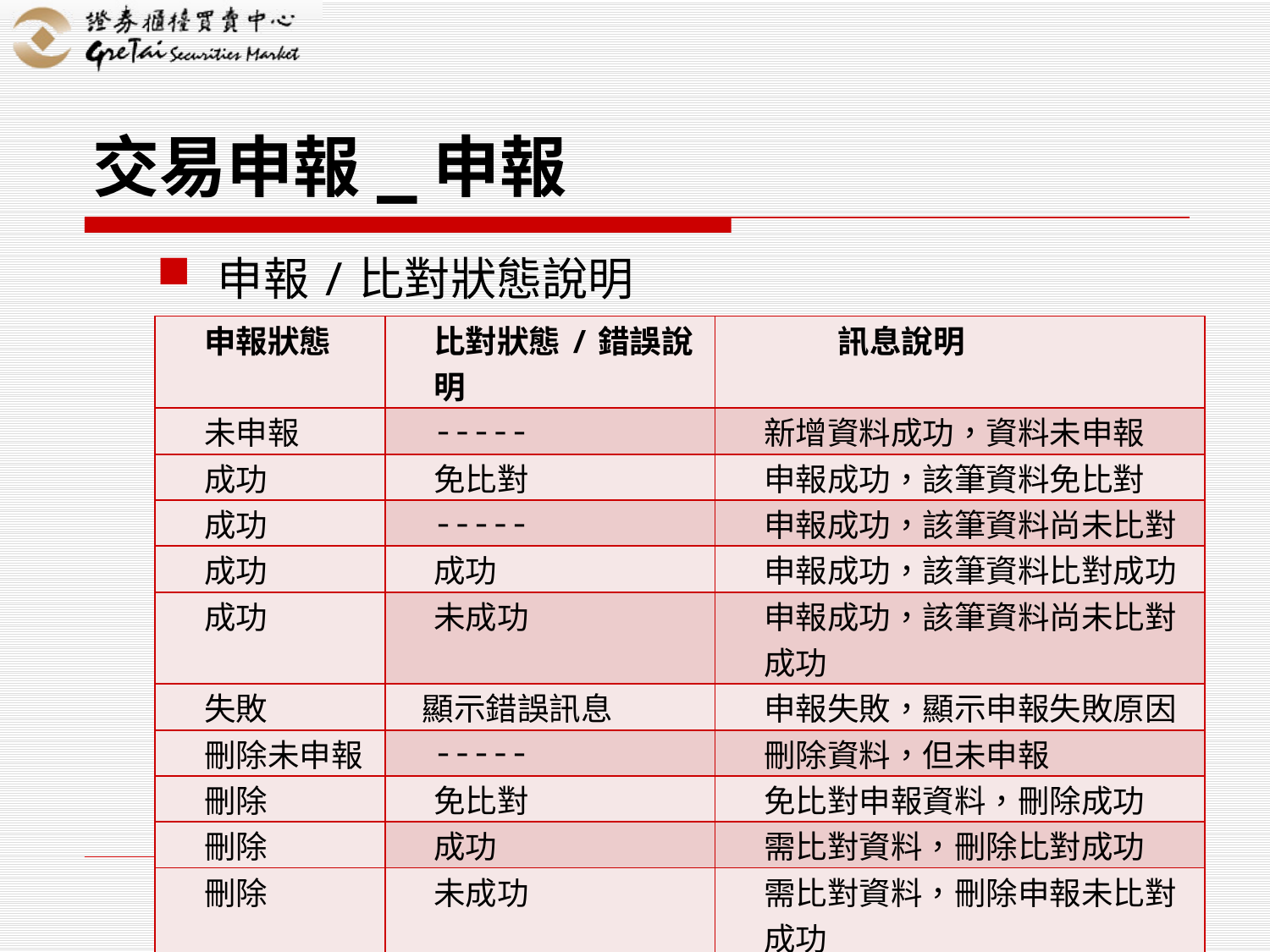

# 交易申報_申報
申報/比對狀態說明

| 申報狀態 | 比對狀態/錯誤說明 | 訊息說明 |
| --- | --- | --- |
| 未申報 | ----- | 新增資料成功，資料未申報 |
| 成功 | 免比對 | 申報成功，該筆資料免比對 |
| 成功 | ----- | 申報成功，該筆資料尚未比對 |
| 成功 | 成功 | 申報成功，該筆資料比對成功 |
| 成功 | 未成功 | 申報成功，該筆資料尚未比對成功 |
| 失敗 | 顯示錯誤訊息 | 申報失敗，顯示申報失敗原因 |
| 刪除未申報 | ----- | 刪除資料，但未申報 |
| 刪除 | 免比對 | 免比對申報資料，刪除成功 |
| 刪除 | 成功 | 需比對資料，刪除比對成功 |
| 刪除 | 未成功 | 需比對資料，刪除申報未比對成功 |
| 修改未申報 | ----- | 修改資料，但未申報 |
17